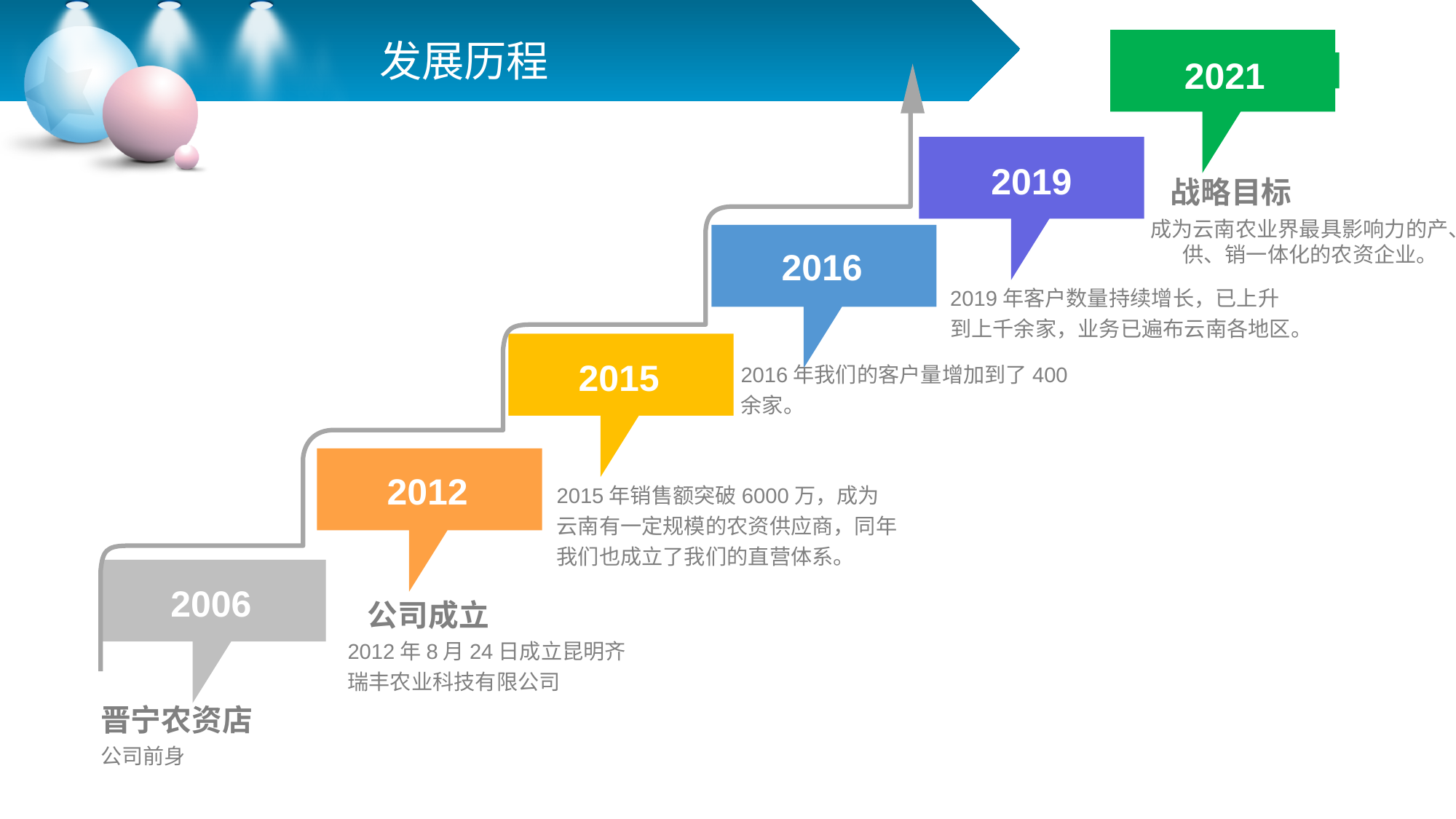

发展历程

2021

2019
战略目标
成为云南农业界最具影响力的产、供、销一体化的农资企业。

2016
2019年客户数量持续增长，已上升到上千余家，业务已遍布云南各地区。

2015
2016年我们的客户量增加到了400余家。

2012
2015年销售额突破6000万，成为云南有一定规模的农资供应商，同年我们也成立了我们的直营体系。

2006
公司成立
2012年8月24日成立昆明齐瑞丰农业科技有限公司
晋宁农资店
公司前身